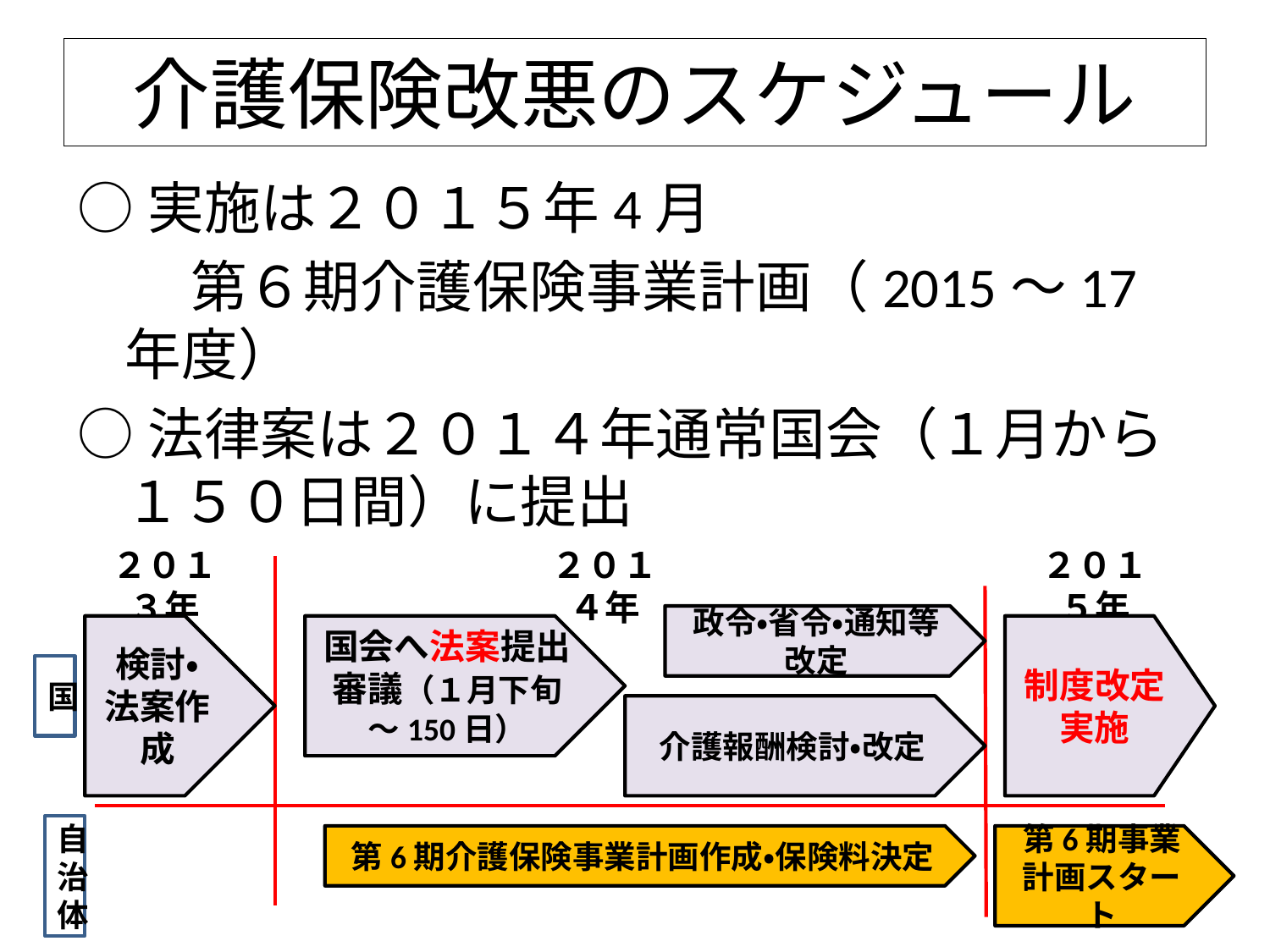

# 介護保険改悪のスケジュール
○実施は２０１５年4月
　　第６期介護保険事業計画（2015～17年度）
○法律案は２０１４年通常国会（１月から１５０日間）に提出

２０１３年
２０１４年
２０１５年
政令・省令・通知等改定
検討・
法案作成
国会へ法案提出
審議（１月下旬～150日）
制度改定
実施
国
介護報酬検討・改定
自治体
第6期介護保険事業計画作成・保険料決定
第6期事業計画スタート